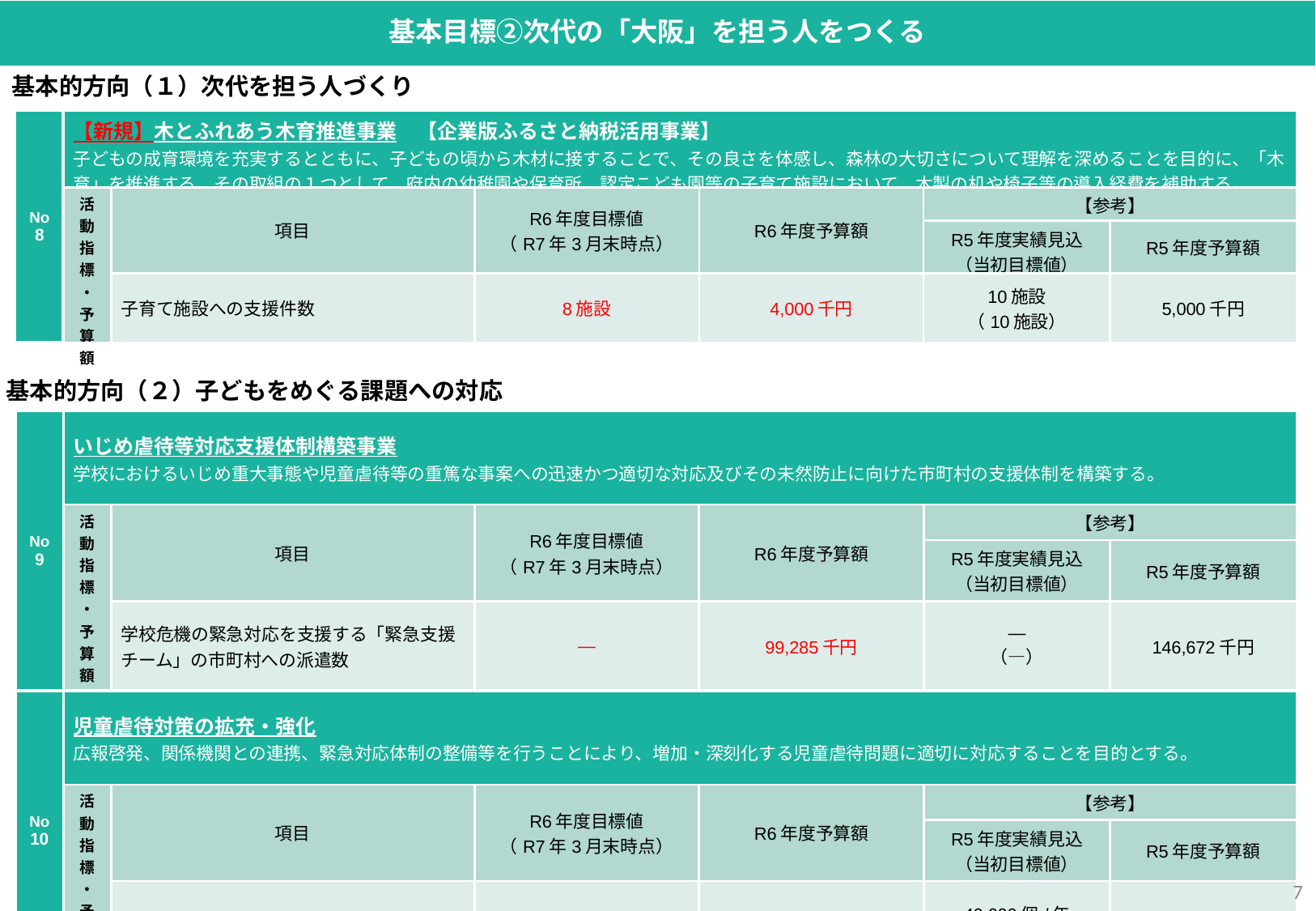

基本目標②次代の「大阪」を担う人をつくる
基本的方向（１）次代を担う人づくり
| No 8 | 【新規】木とふれあう木育推進事業　【企業版ふるさと納税活用事業】 子どもの成育環境を充実するとともに、子どもの頃から木材に接することで、その良さを体感し、森林の大切さについて理解を深めることを目的に、「木育」を推進する。その取組の１つとして、府内の幼稚園や保育所、認定こども園等の子育て施設において、木製の机や椅子等の導入経費を補助する。 |  |  |  |  |  |
| --- | --- | --- | --- | --- | --- | --- |
|  | 活動指標・予算額 | 項目 | R6年度目標値 （R7年3月末時点） | R6年度予算額 | 【参考】 |  |
|  | 活動指標・実績 | 項目 | R6年度目標値 （令和6年3月末時点） | 令和6年度予算額 | R5年度実績見込 （当初目標値） | R5年度予算額 |
|  |  | 子育て施設への支援件数 | 8施設 | 4,000千円 | 10施設 （10施設） | 5,000千円 |
基本的方向（２）子どもをめぐる課題への対応
| No 9 | いじめ虐待等対応支援体制構築事業 学校におけるいじめ重大事態や児童虐待等の重篤な事案への迅速かつ適切な対応及びその未然防止に向けた市町村の支援体制を構築する。 |  |  |  |  |  |
| --- | --- | --- | --- | --- | --- | --- |
|  | 活動指標・予算額 | 項目 | R6年度目標値 （R7年3月末時点） | R6年度予算額 | 【参考】 |  |
|  | 活動指標・実績 | 項目 |  |  | R5年度実績見込 （当初目標値） | R5年度予算額 |
|  |  | 学校危機の緊急対応を支援する「緊急支援チーム」の市町村への派遣数 | ― | 99,285千円 | ― （―） | 146,672千円 |
| No 10 | 児童虐待対策の拡充・強化 広報啓発、関係機関との連携、緊急対応体制の整備等を行うことにより、増加・深刻化する児童虐待問題に適切に対応することを目的とする。 |  |  |  |  |  |
|  | 活動指標・予算額 | 項目 | R6年度目標値 （R7年3月末時点） | R6年度予算額 | 【参考】 |  |
|  | 活動指標・実績 | 項目 | 目標値 |  | R5年度実績見込 （当初目標値） | R5年度予算額 |
|  |  | オレンジリボン配布数 | 40,000個/年 | 4,217千円 | 40,000個/年 （40,000個/年） | 4,217千円 |
7